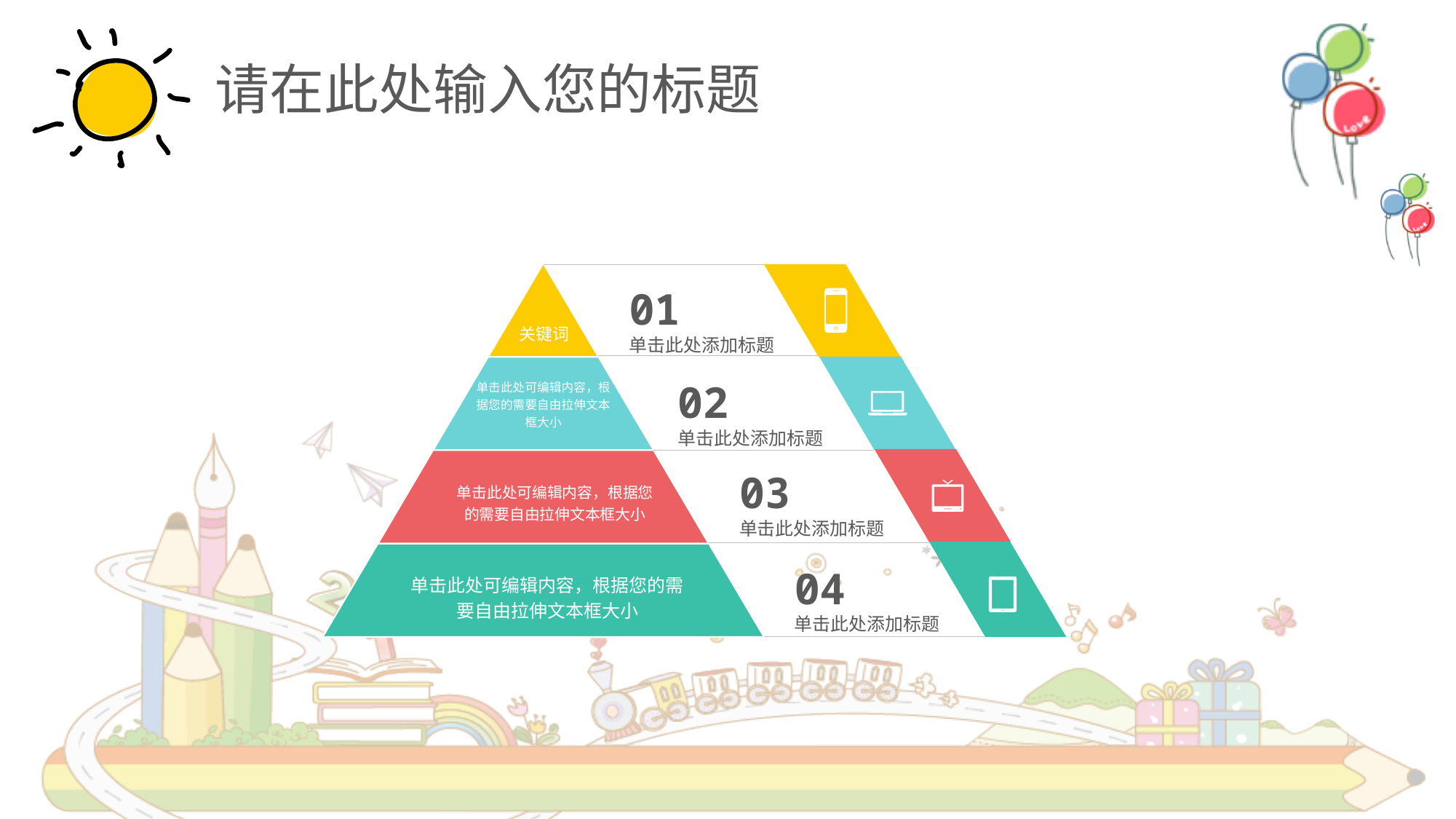

请在此处输入您的标题

01
单击此处添加标题

关键词
单击此处可编辑内容，根据您的需要自由拉伸文本框大小

02
单击此处添加标题

03
单击此处添加标题
单击此处可编辑内容，根据您的需要自由拉伸文本框大小

04
单击此处添加标题
单击此处可编辑内容，根据您的需要自由拉伸文本框大小